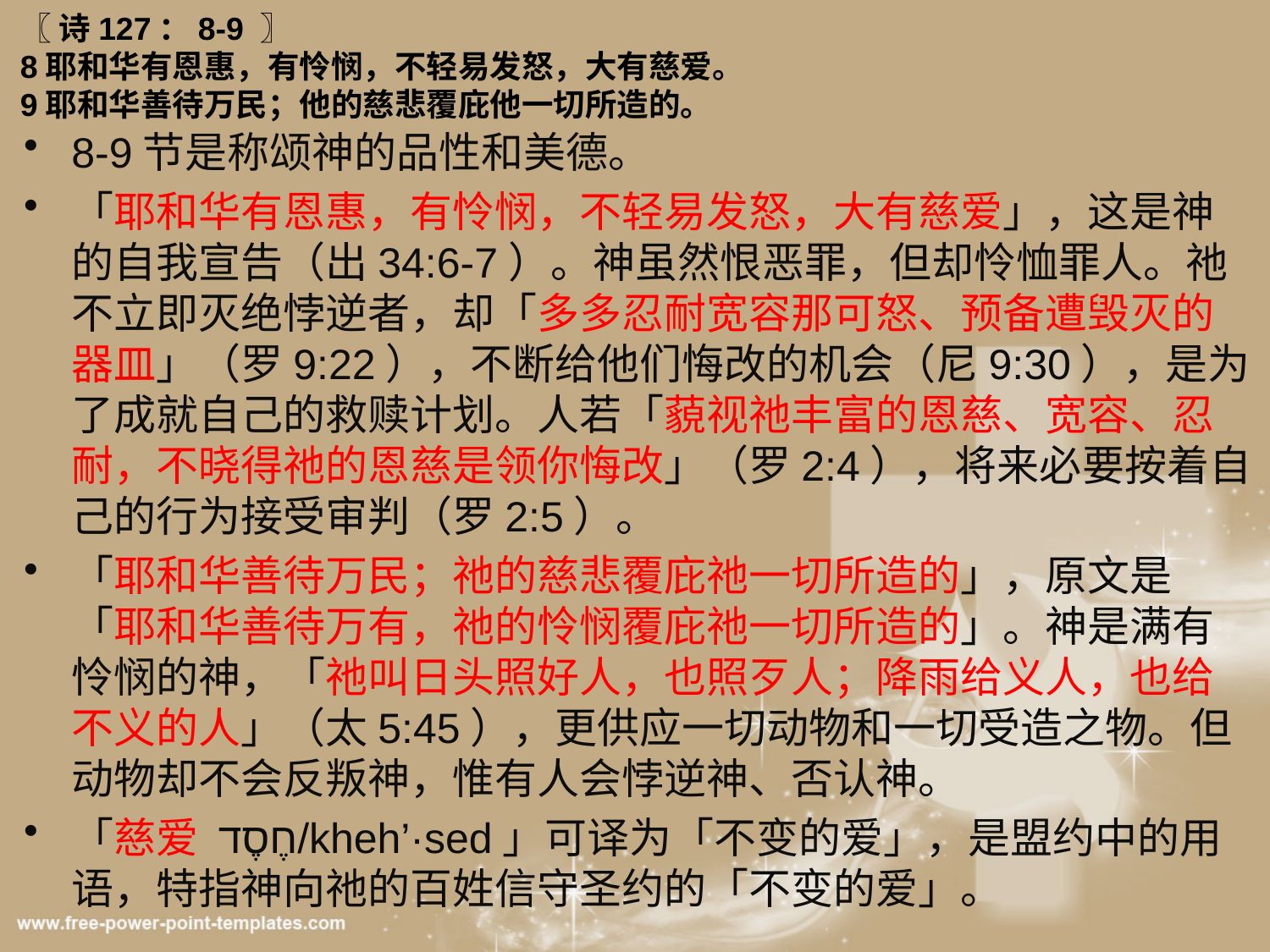

# 〖 诗127：8-9 〗 8耶和华有恩惠，有怜悯，不轻易发怒，大有慈爱。 9耶和华善待万民；他的慈悲覆庇他一切所造的。
8-9节是称颂神的品性和美德。
「耶和华有恩惠，有怜悯，不轻易发怒，大有慈爱」，这是神的自我宣告（出34:6-7）。神虽然恨恶罪，但却怜恤罪人。祂不立即灭绝悖逆者，却「多多忍耐宽容那可怒、预备遭毁灭的器皿」（罗9:22），不断给他们悔改的机会（尼9:30），是为了成就自己的救赎计划。人若「藐视祂丰富的恩慈、宽容、忍耐，不晓得祂的恩慈是领你悔改」（罗2:4），将来必要按着自己的行为接受审判（罗2:5）。
「耶和华善待万民；祂的慈悲覆庇祂一切所造的」，原文是「耶和华善待万有，祂的怜悯覆庇祂一切所造的」。神是满有怜悯的神，「祂叫日头照好人，也照歹人；降雨给义人，也给不义的人」（太5:45），更供应一切动物和一切受造之物。但动物却不会反叛神，惟有人会悖逆神、否认神。
「慈爱 חֶסֶד/kheh’·sed」可译为「不变的爱」，是盟约中的用语，特指神向祂的百姓信守圣约的「不变的爱」。